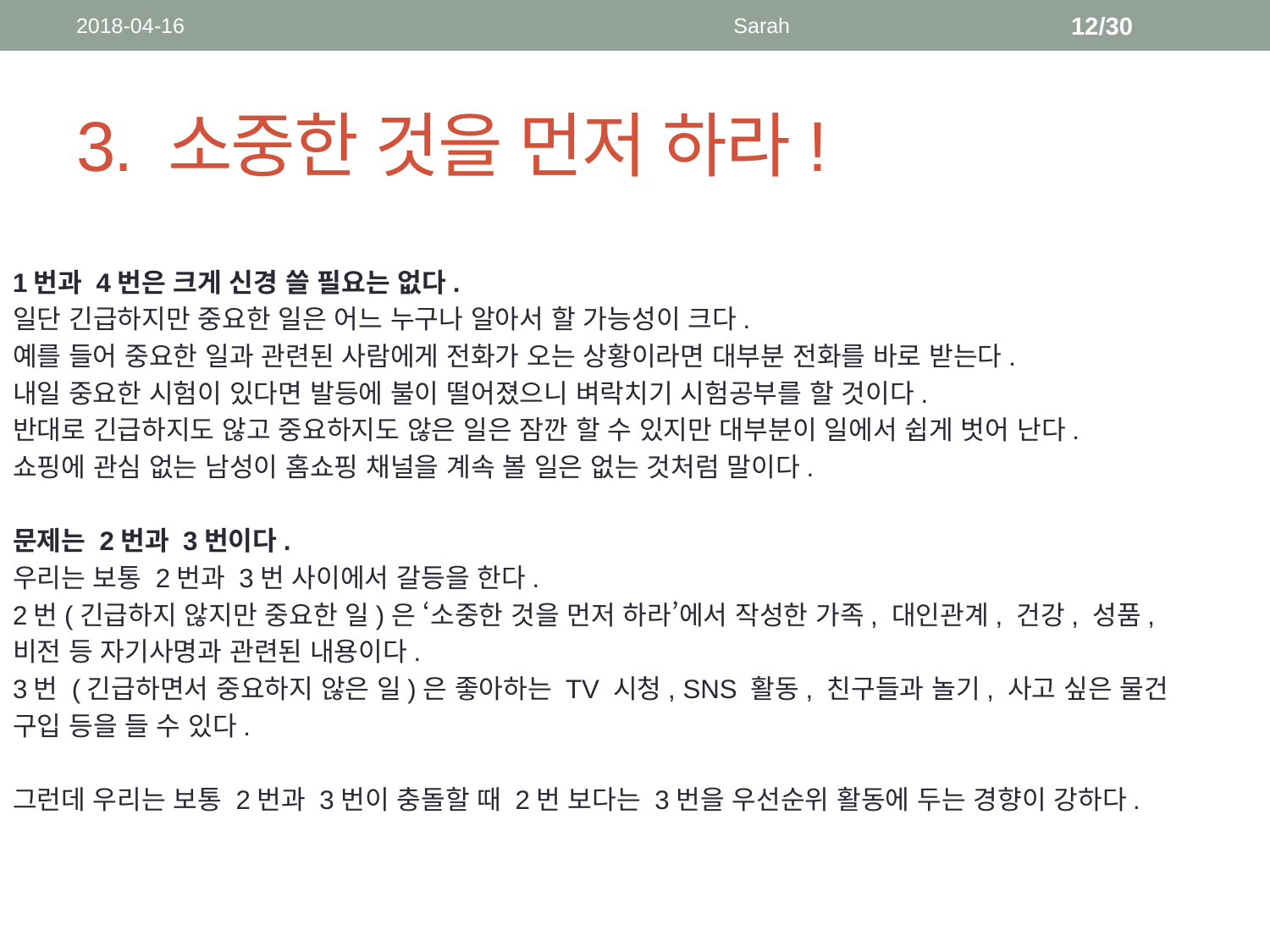

2018-04-16
Sarah
12/30
# 3. 소중한 것을 먼저 하라!

1번과 4번은 크게 신경 쓸 필요는 없다.
일단 긴급하지만 중요한 일은 어느 누구나 알아서 할 가능성이 크다.
예를 들어 중요한 일과 관련된 사람에게 전화가 오는 상황이라면 대부분 전화를 바로 받는다.
내일 중요한 시험이 있다면 발등에 불이 떨어졌으니 벼락치기 시험공부를 할 것이다.
반대로 긴급하지도 않고 중요하지도 않은 일은 잠깐 할 수 있지만 대부분이 일에서 쉽게 벗어 난다.
쇼핑에 관심 없는 남성이 홈쇼핑 채널을 계속 볼 일은 없는 것처럼 말이다.

문제는 2번과 3번이다.
우리는 보통 2번과 3번 사이에서 갈등을 한다.
2번(긴급하지 않지만 중요한 일)은 ‘소중한 것을 먼저 하라’에서 작성한 가족, 대인관계, 건강, 성품,
비전 등 자기사명과 관련된 내용이다.
3번 (긴급하면서 중요하지 않은 일)은 좋아하는 TV 시청, SNS 활동, 친구들과 놀기, 사고 싶은 물건
구입 등을 들 수 있다.

그런데 우리는 보통 2번과 3번이 충돌할 때 2번 보다는 3번을 우선순위 활동에 두는 경향이 강하다.